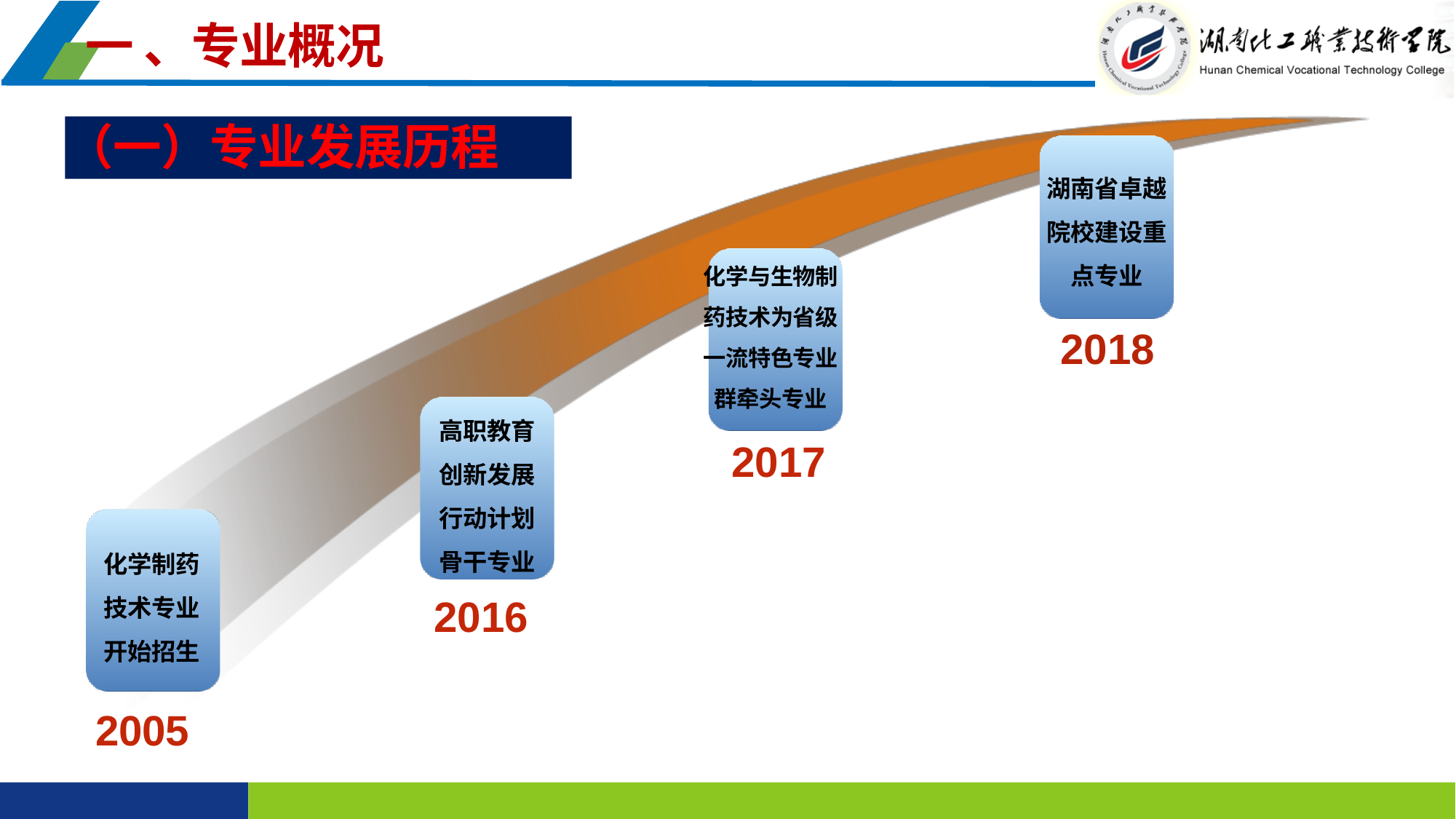

# 一 、专业概况

（一）专业发展历程

湖南省卓越院校建设重点专业

化学与生物制药技术为省级一流特色专业群牵头专业
2018

高职教育创新发展行动计划骨干专业

2017

化学制药技术专业开始招生
2016
2005